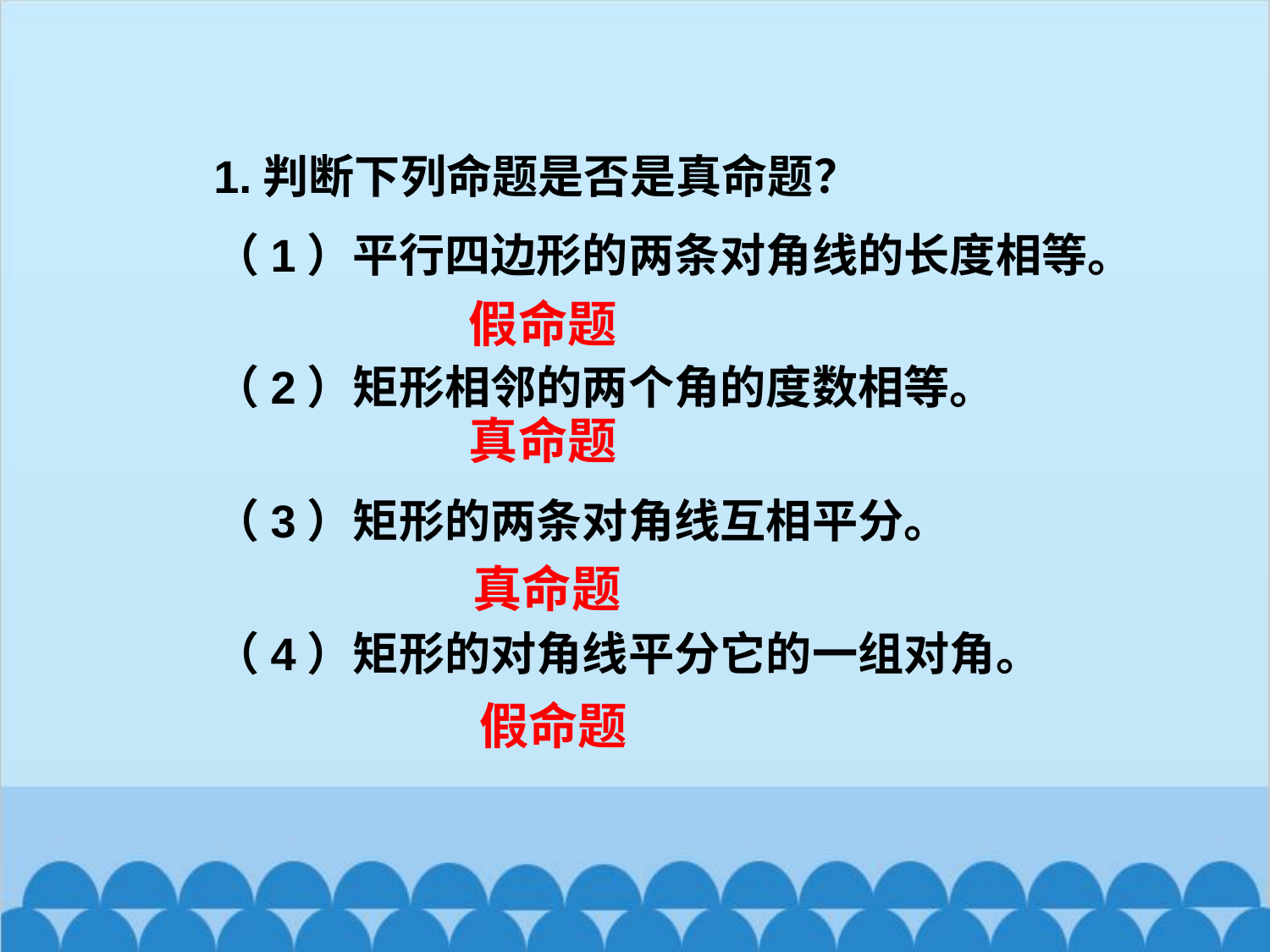

1.判断下列命题是否是真命题？
（1）平行四边形的两条对角线的长度相等。
（2）矩形相邻的两个角的度数相等。
（3）矩形的两条对角线互相平分。
（4）矩形的对角线平分它的一组对角。
假命题
真命题
真命题
假命题